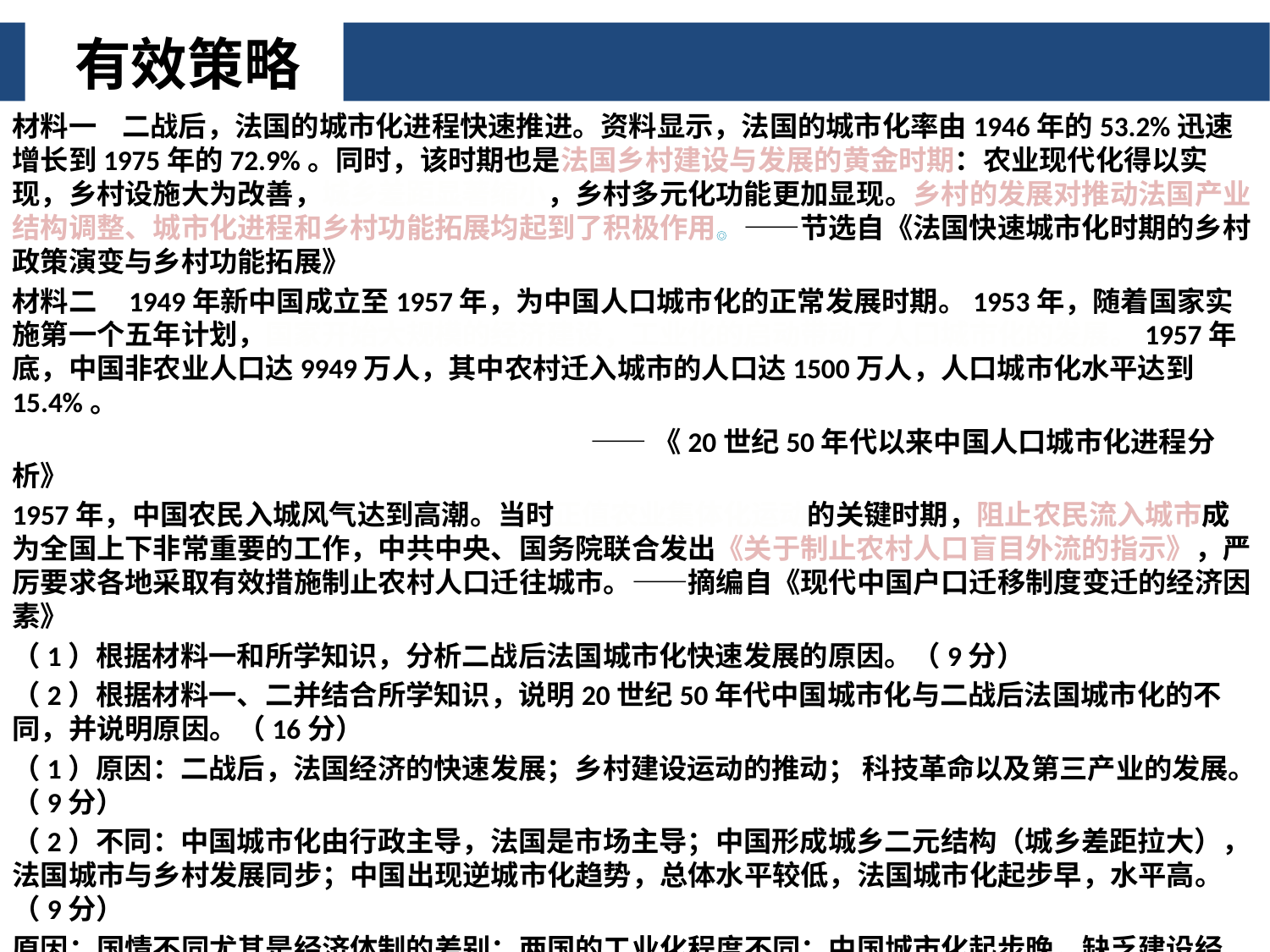

有效策略
材料一    二战后，法国的城市化进程快速推进。资料显示，法国的城市化率由1946年的53.2%迅速增长到1975年的72.9%。同时，该时期也是法国乡村建设与发展的黄金时期：农业现代化得以实现，乡村设施大为改善，城乡差距显著缩小，乡村多元化功能更加显现。乡村的发展对推动法国产业结构调整、城市化进程和乡村功能拓展均起到了积极作用。——节选自《法国快速城市化时期的乡村政策演变与乡村功能拓展》
材料二    1949年新中国成立至1957年，为中国人口城市化的正常发展时期。1953年，随着国家实施第一个五年计划，国家开始大规模的经济建设，工业化的启动带动了人口城市化的发展。1957年底，中国非农业人口达9949万人，其中农村迁入城市的人口达1500万人，人口城市化水平达到15.4%。
                                                                                           ——《20世纪50年代以来中国人口城市化进程分析》
1957年，中国农民入城风气达到高潮。当时正值农业集体化运动的关键时期，阻止农民流入城市成为全国上下非常重要的工作，中共中央、国务院联合发出《关于制止农村人口盲目外流的指示》，严厉要求各地采取有效措施制止农村人口迁往城市。——摘编自《现代中国户口迁移制度变迁的经济因素》
（1）根据材料一和所学知识，分析二战后法国城市化快速发展的原因。（9分）
（2）根据材料一、二并结合所学知识，说明20世纪50年代中国城市化与二战后法国城市化的不同，并说明原因。（16分）
（1）原因：二战后，法国经济的快速发展；乡村建设运动的推动； 科技革命以及第三产业的发展。（9分）
（2）不同：中国城市化由行政主导，法国是市场主导；中国形成城乡二元结构（城乡差距拉大），法国城市与乡村发展同步；中国出现逆城市化趋势，总体水平较低，法国城市化起步早，水平高。（9分）
原因：国情不同尤其是经济体制的差别；两国的工业化程度不同；中国城市化起步晚，缺乏建设经验。